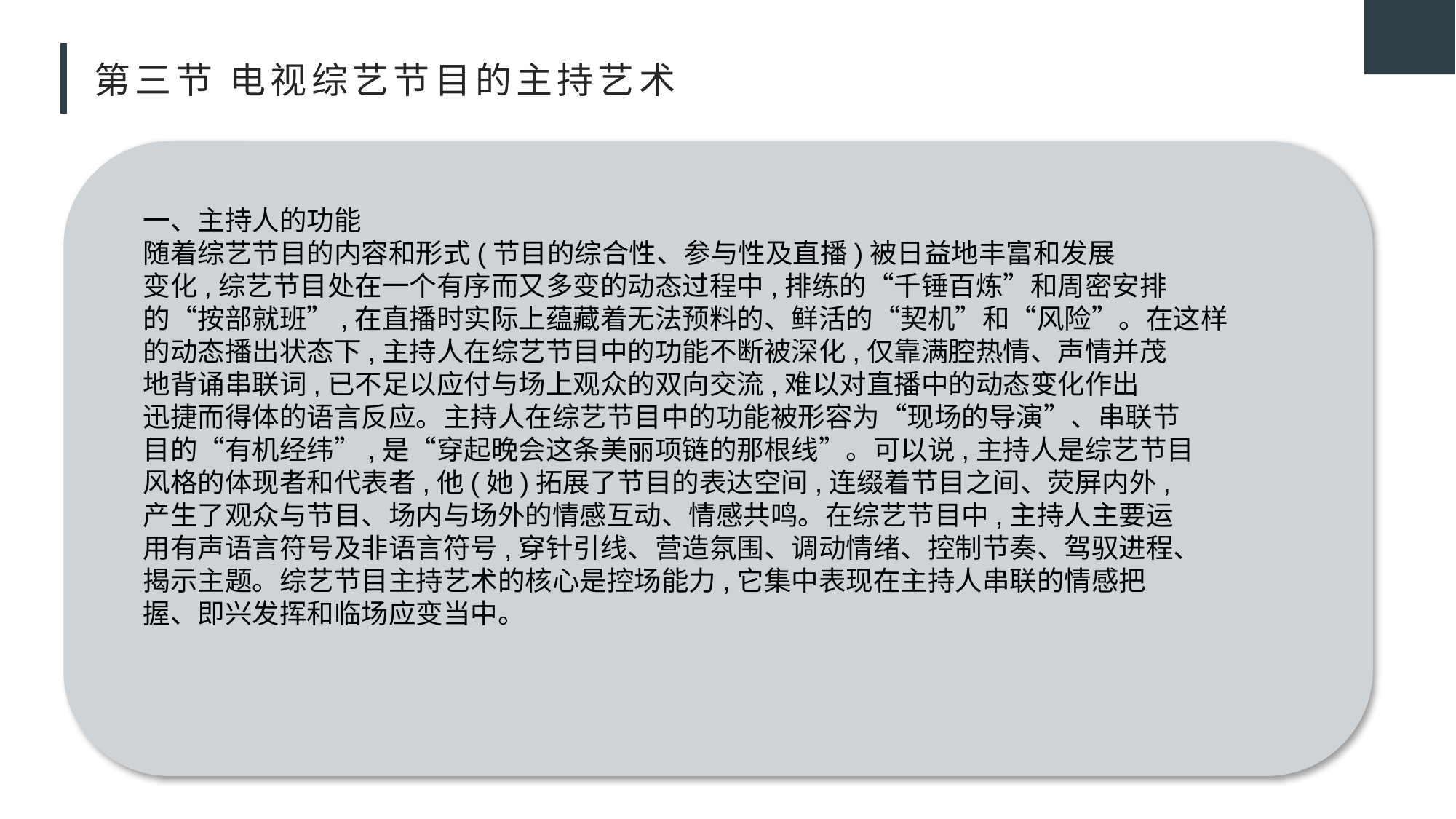

# 第三节 电视综艺节目的主持艺术

一、主持人的功能
随着综艺节目的内容和形式(节目的综合性、参与性及直播)被日益地丰富和发展
变化,综艺节目处在一个有序而又多变的动态过程中,排练的“千锤百炼”和周密安排
的“按部就班”,在直播时实际上蕴藏着无法预料的、鲜活的“契机”和“风险”。在这样
的动态播出状态下,主持人在综艺节目中的功能不断被深化,仅靠满腔热情、声情并茂
地背诵串联词,已不足以应付与场上观众的双向交流,难以对直播中的动态变化作出
迅捷而得体的语言反应。主持人在综艺节目中的功能被形容为“现场的导演”、串联节
目的“有机经纬”,是“穿起晚会这条美丽项链的那根线”。可以说,主持人是综艺节目
风格的体现者和代表者,他(她)拓展了节目的表达空间,连缀着节目之间、荧屏内外,
产生了观众与节目、场内与场外的情感互动、情感共鸣。在综艺节目中,主持人主要运
用有声语言符号及非语言符号,穿针引线、营造氛围、调动情绪、控制节奏、驾驭进程、
揭示主题。综艺节目主持艺术的核心是控场能力,它集中表现在主持人串联的情感把
握、即兴发挥和临场应变当中。